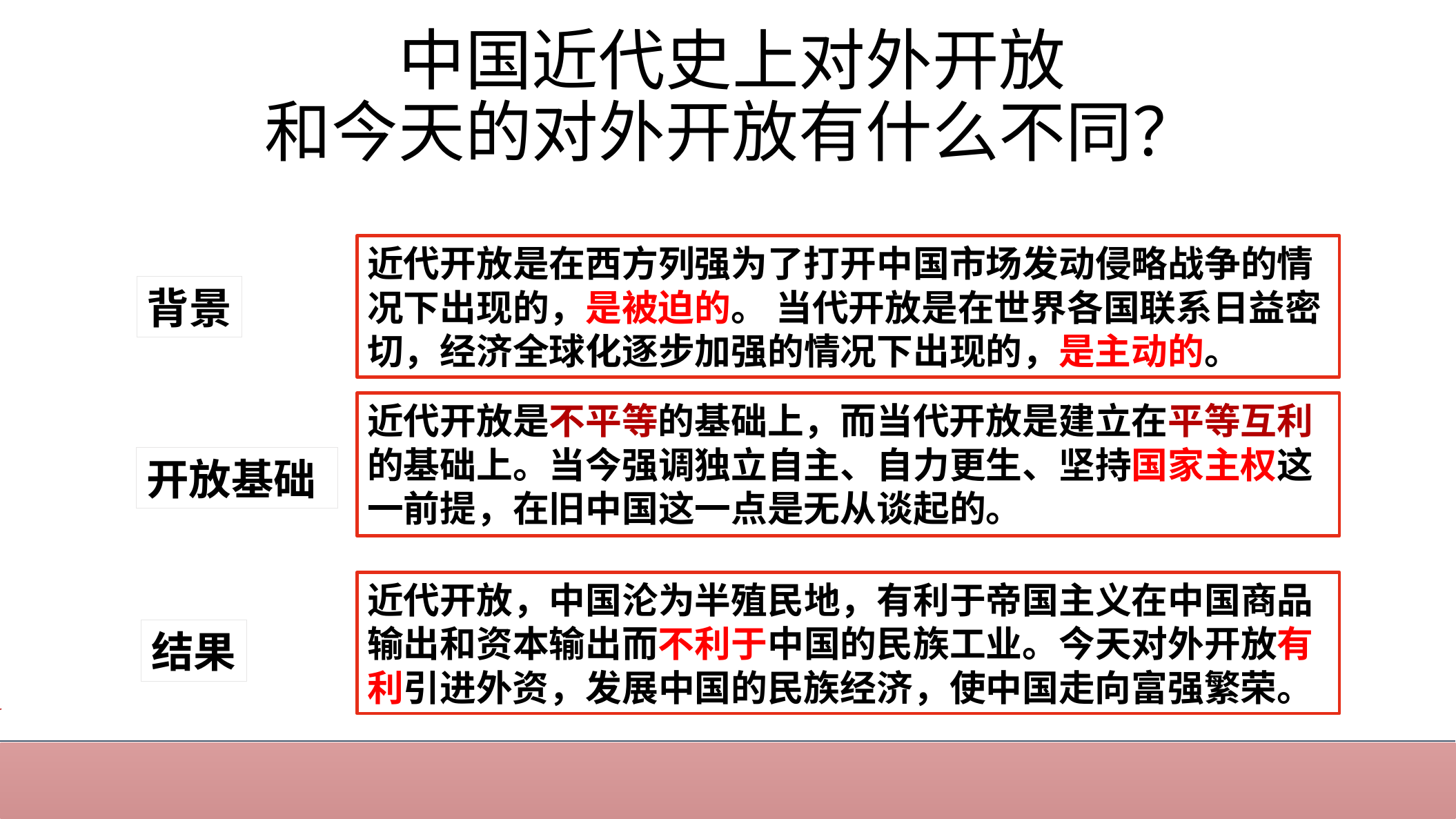

# 中国近代史上对外开放 和今天的对外开放有什么不同？
近代开放是在西方列强为了打开中国市场发动侵略战争的情况下出现的，是被迫的。 当代开放是在世界各国联系日益密切，经济全球化逐步加强的情况下出现的，是主动的。
背景
近代开放是不平等的基础上，而当代开放是建立在平等互利的基础上。当今强调独立自主、自力更生、坚持国家主权这一前提，在旧中国这一点是无从谈起的。

开放基础
近代开放，中国沦为半殖民地，有利于帝国主义在中国商品输出和资本输出而不利于中国的民族工业。今天对外开放有利引进外资，发展中国的民族经济，使中国走向富强繁荣。
结果